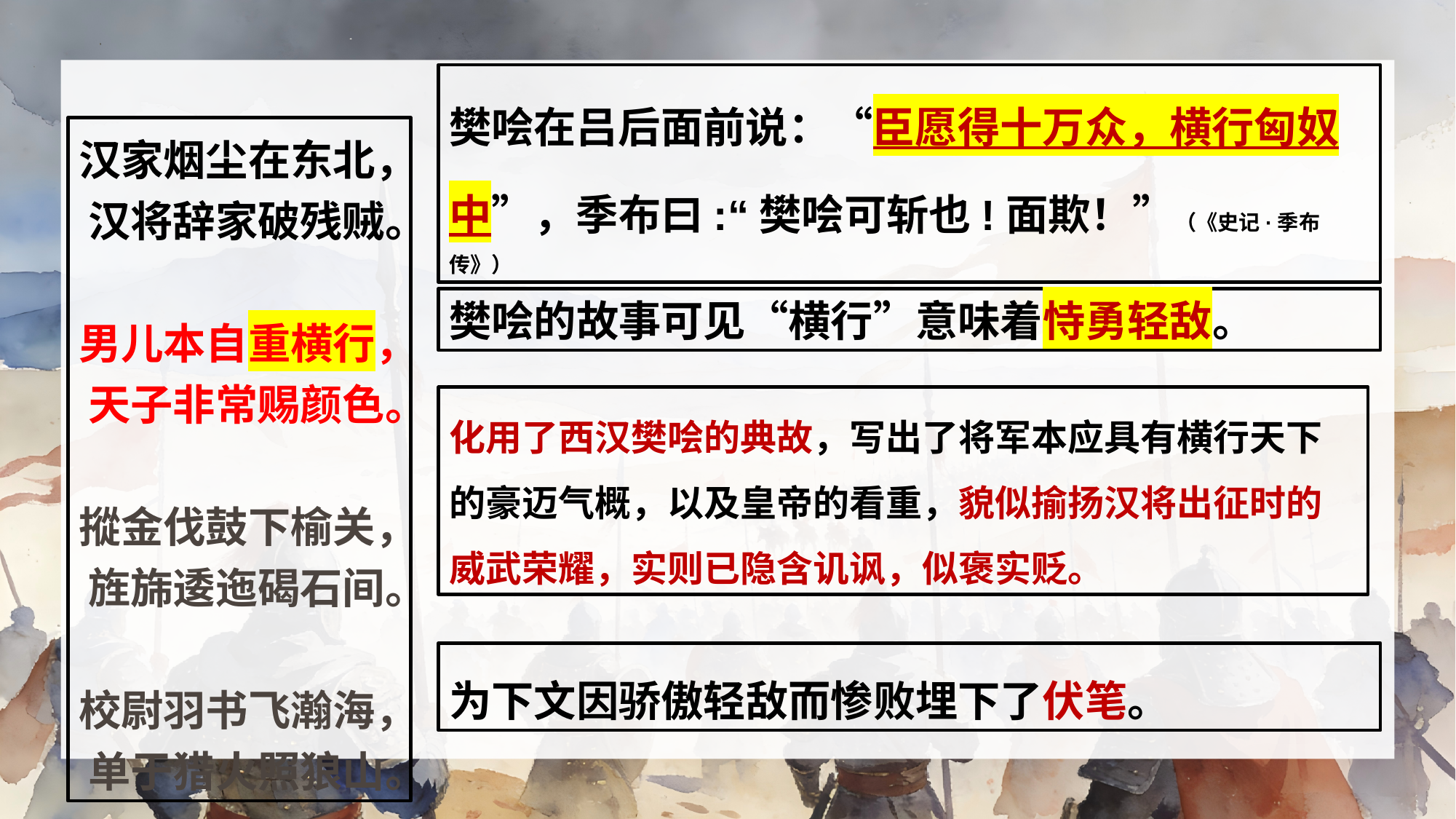

樊哙在吕后面前说：“臣愿得十万众，横行匈奴中”，季布曰:“樊哙可斩也!面欺！”（《史记·季布传》）
汉家烟尘在东北， 汉将辞家破残贼。
男儿本自重横行， 天子非常赐颜色。
摐金伐鼓下榆关， 旌旆逶迤碣石间。
校尉羽书飞瀚海， 单于猎火照狼山。
樊哙的故事可见“横行”意味着恃勇轻敌。
化用了西汉樊哙的典故，写出了将军本应具有横行天下的豪迈气概，以及皇帝的看重，貌似揄扬汉将出征时的威武荣耀，实则已隐含讥讽，似褒实贬。
为下文因骄傲轻敌而惨败埋下了伏笔。